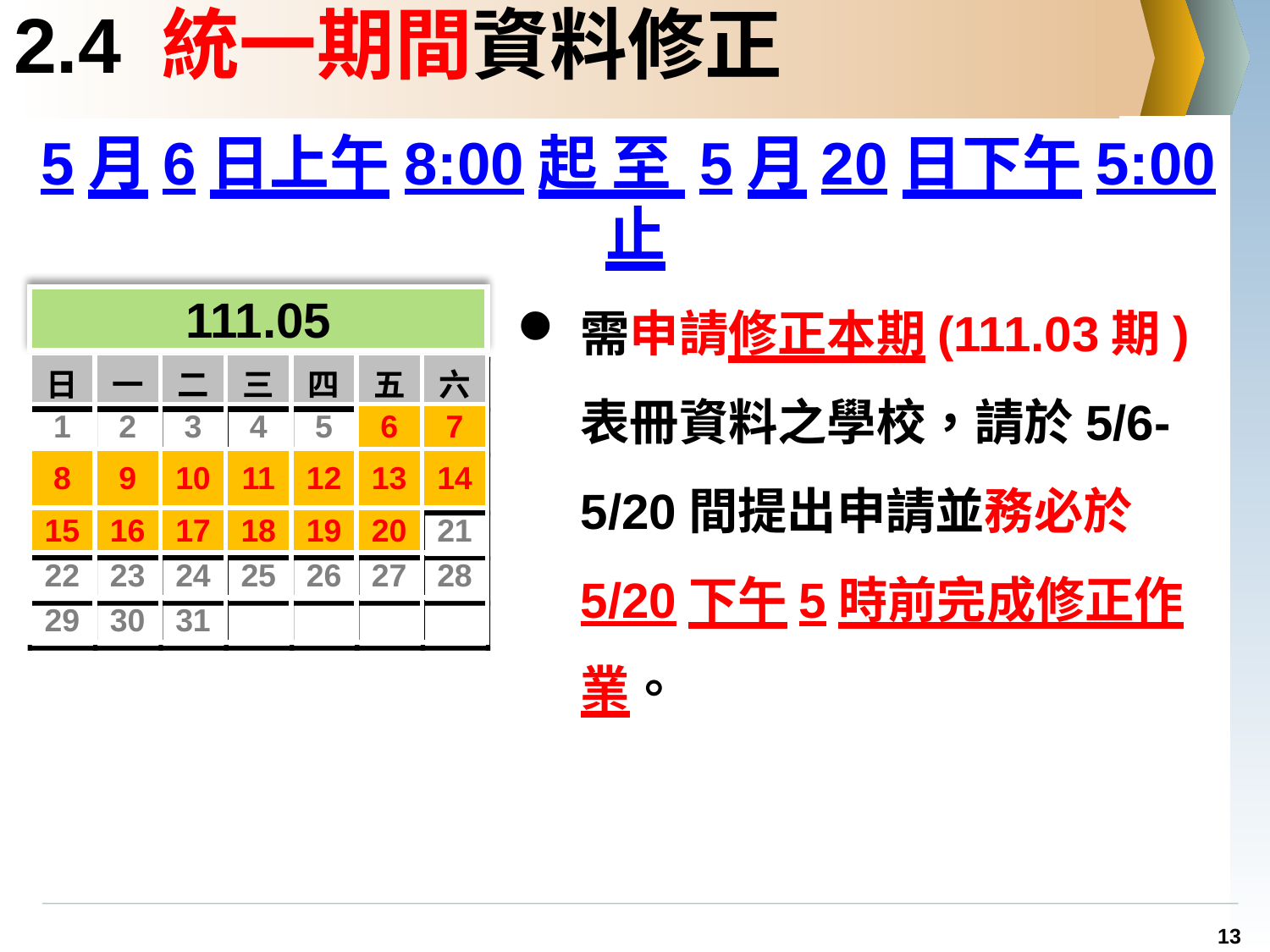

# 2.4 統一期間資料修正
5月6日上午8:00起 至 5月20日下午5:00止
需申請修正本期(111.03期)表冊資料之學校，請於5/6-5/20間提出申請並務必於5/20下午5時前完成修正作業。
111.05
| 日 | 一 | 二 | 三 | 四 | 五 | 六 |
| --- | --- | --- | --- | --- | --- | --- |
| 1 | 2 | 3 | 4 | 5 | 6 | 7 |
| 8 | 9 | 10 | 11 | 12 | 13 | 14 |
| 15 | 16 | 17 | 18 | 19 | 20 | 21 |
| 22 | 23 | 24 | 25 | 26 | 27 | 28 |
| 29 | 30 | 31 |  |  |  |  |